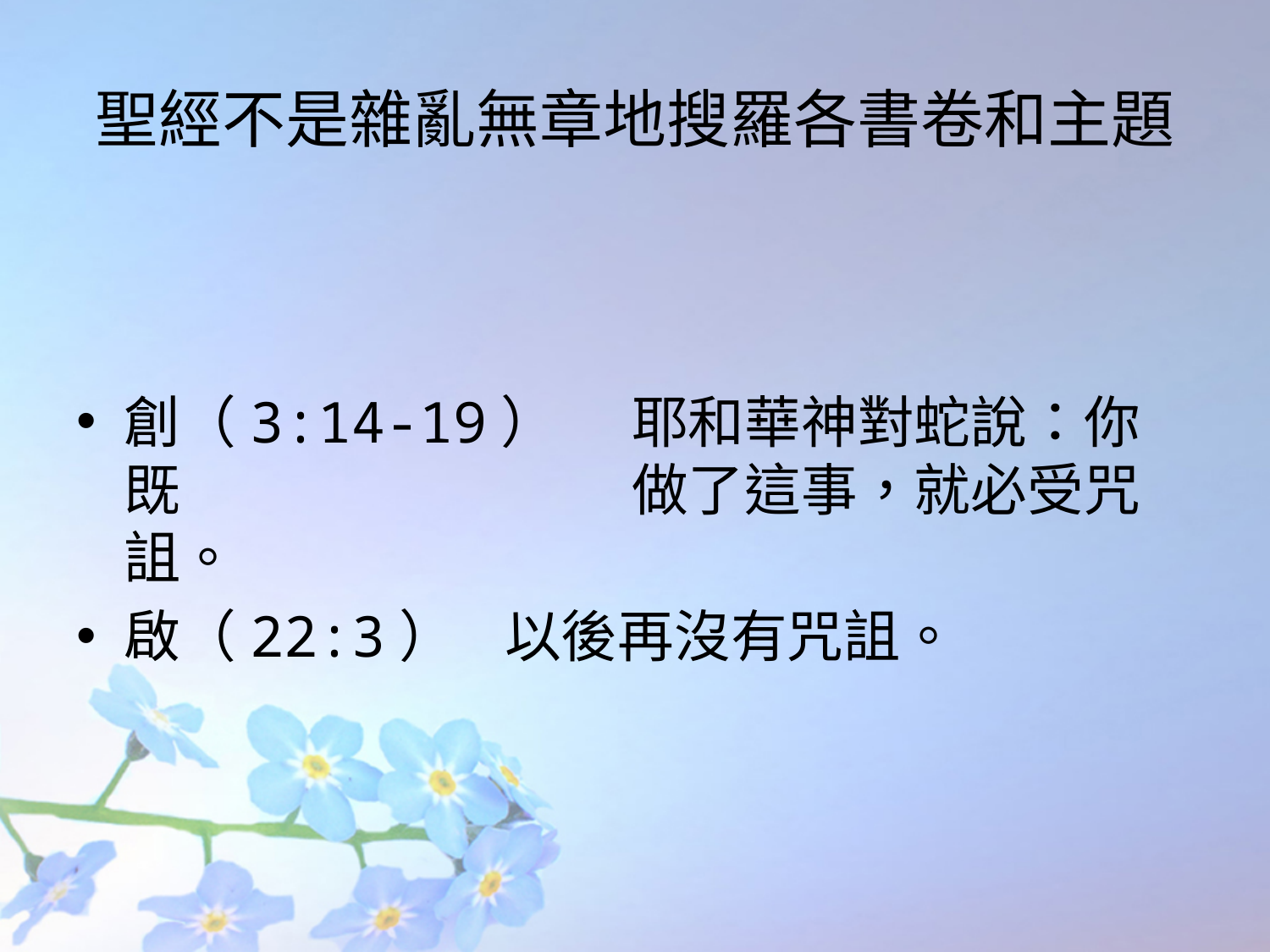

# 聖經不是雜亂無章地搜羅各書卷和主題

創（3:14-19）	耶和華神對蛇說：你既				做了這事，就必受咒詛。
啟（22:3）	以後再沒有咒詛。